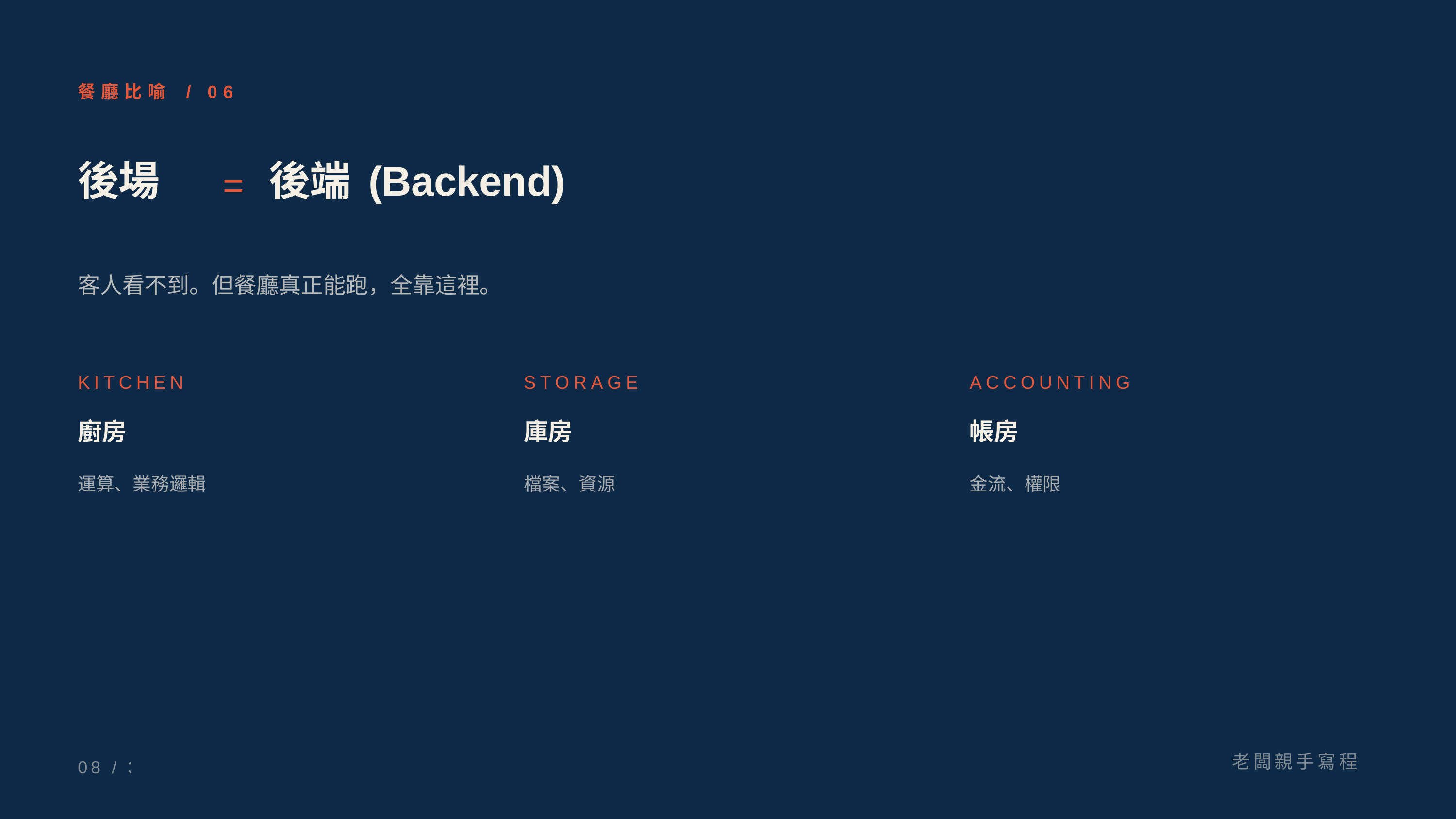

餐廳比喻 / 06
後場
後端 (Backend)
=
客人看不到。但餐廳真正能跑，全靠這裡。
KITCHEN
STORAGE
ACCOUNTING
廚房
庫房
帳房
運算、業務邏輯
檔案、資源
金流、權限
老闆親手寫程式
08 / 35